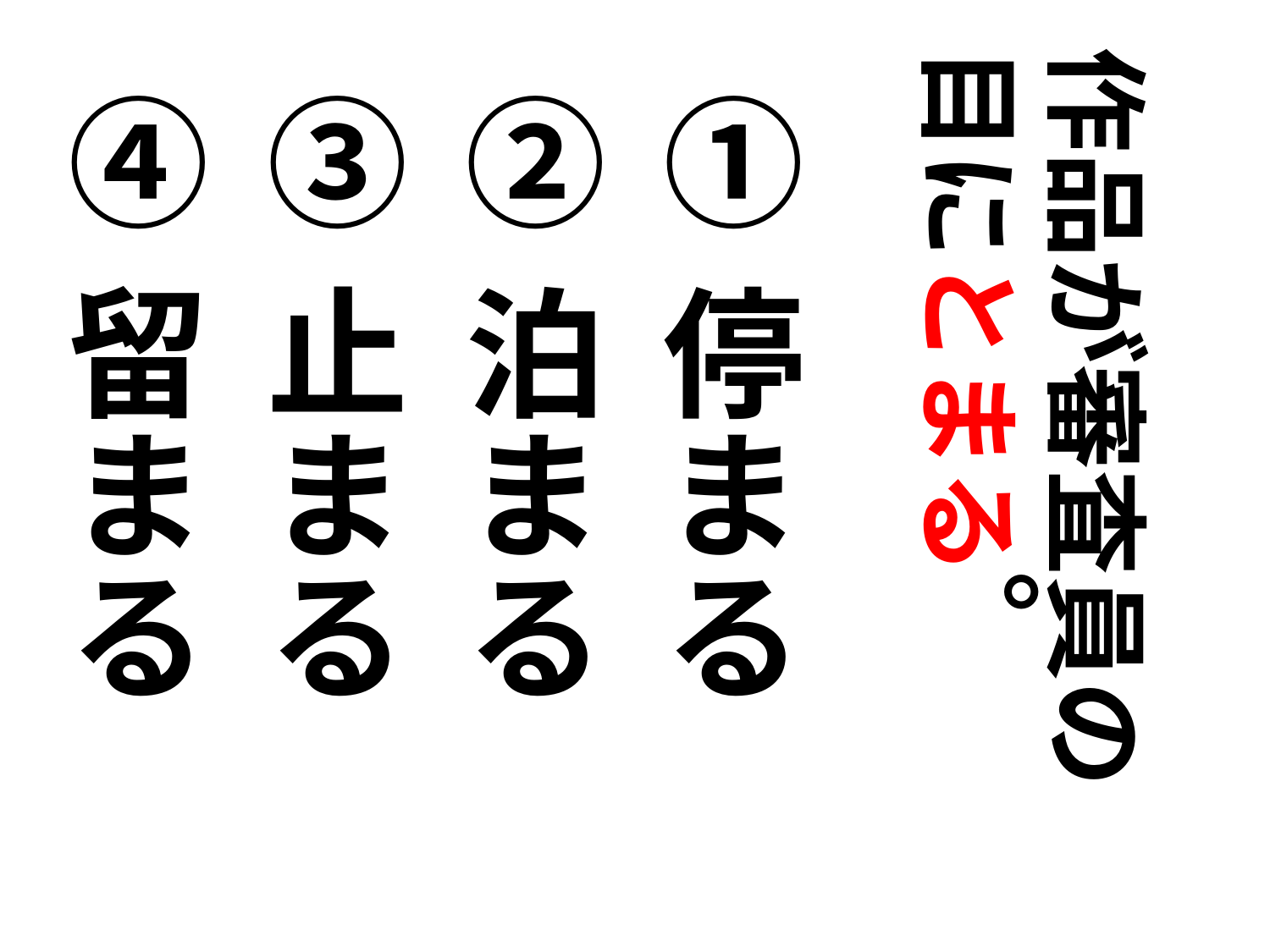

作品が審査員の
目にとまる
停まる
泊まる
止まる
留まる
。